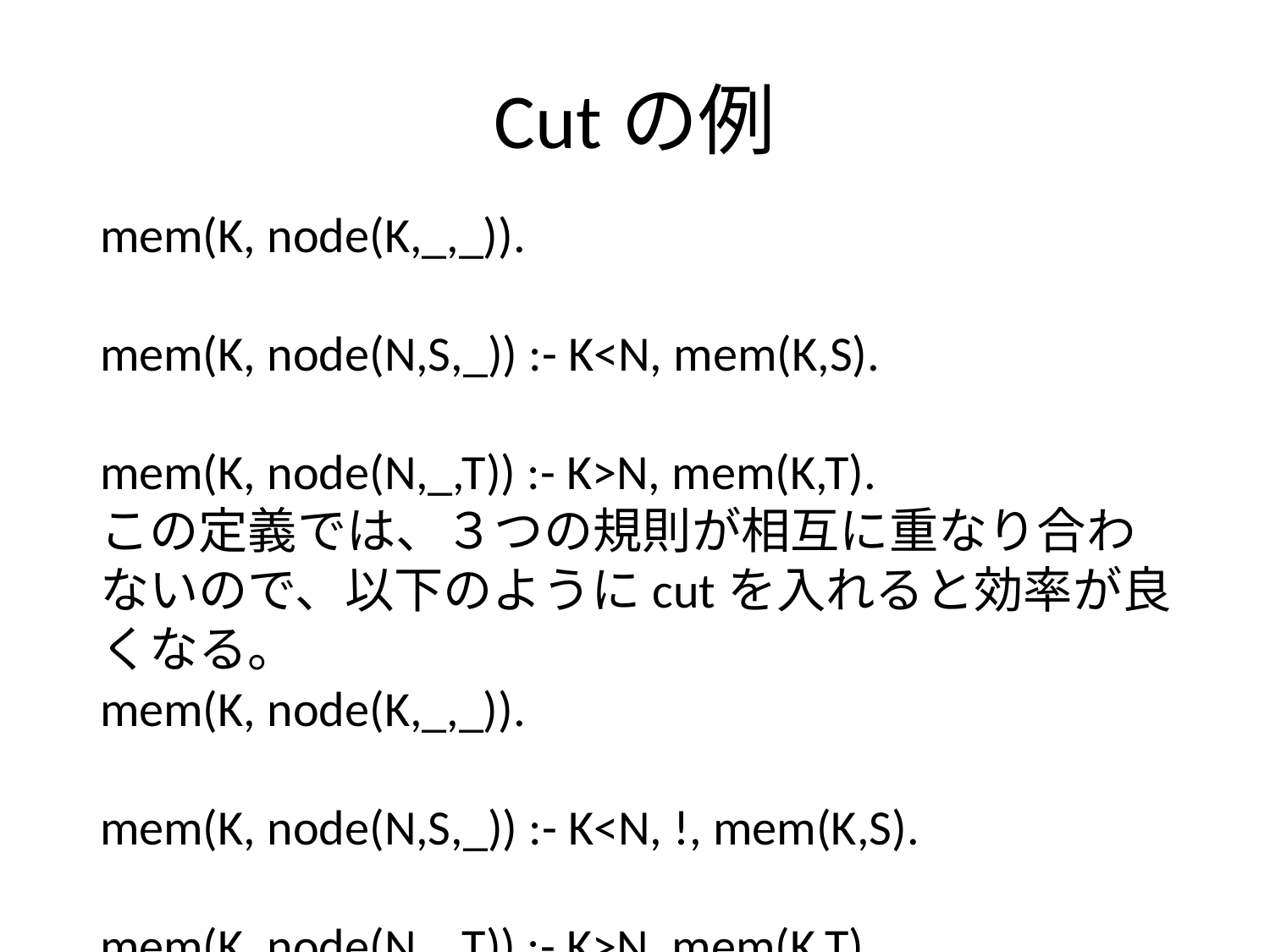

# Cutの例
mem(K, node(K,_,_)).
mem(K, node(N,S,_)) :- K<N, mem(K,S).
mem(K, node(N,_,T)) :- K>N, mem(K,T).
この定義では、３つの規則が相互に重なり合わないので、以下のようにcutを入れると効率が良くなる。
mem(K, node(K,_,_)).
mem(K, node(N,S,_)) :- K<N, !, mem(K,S).
mem(K, node(N,_,T)) :- K>N, mem(K,T).
この場合は、Prolog探索木の中で解に到達しない部分だけを探索範囲から除外している。このようなcutをgreen cutという。それ以外のcutはred cutという。